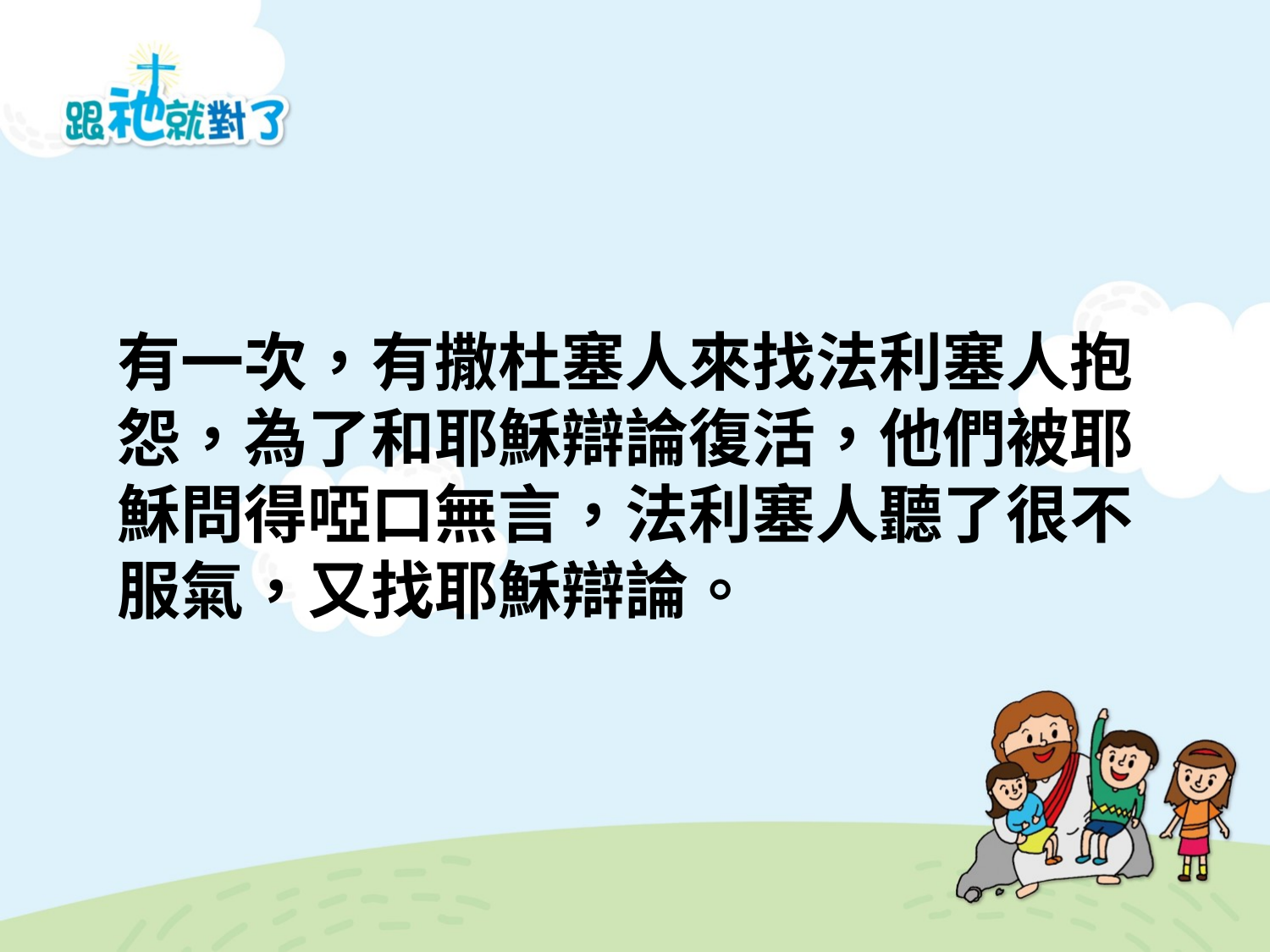

有一次，有撒杜塞人來找法利塞人抱怨，為了和耶穌辯論復活，他們被耶穌問得啞口無言，法利塞人聽了很不服氣，又找耶穌辯論。